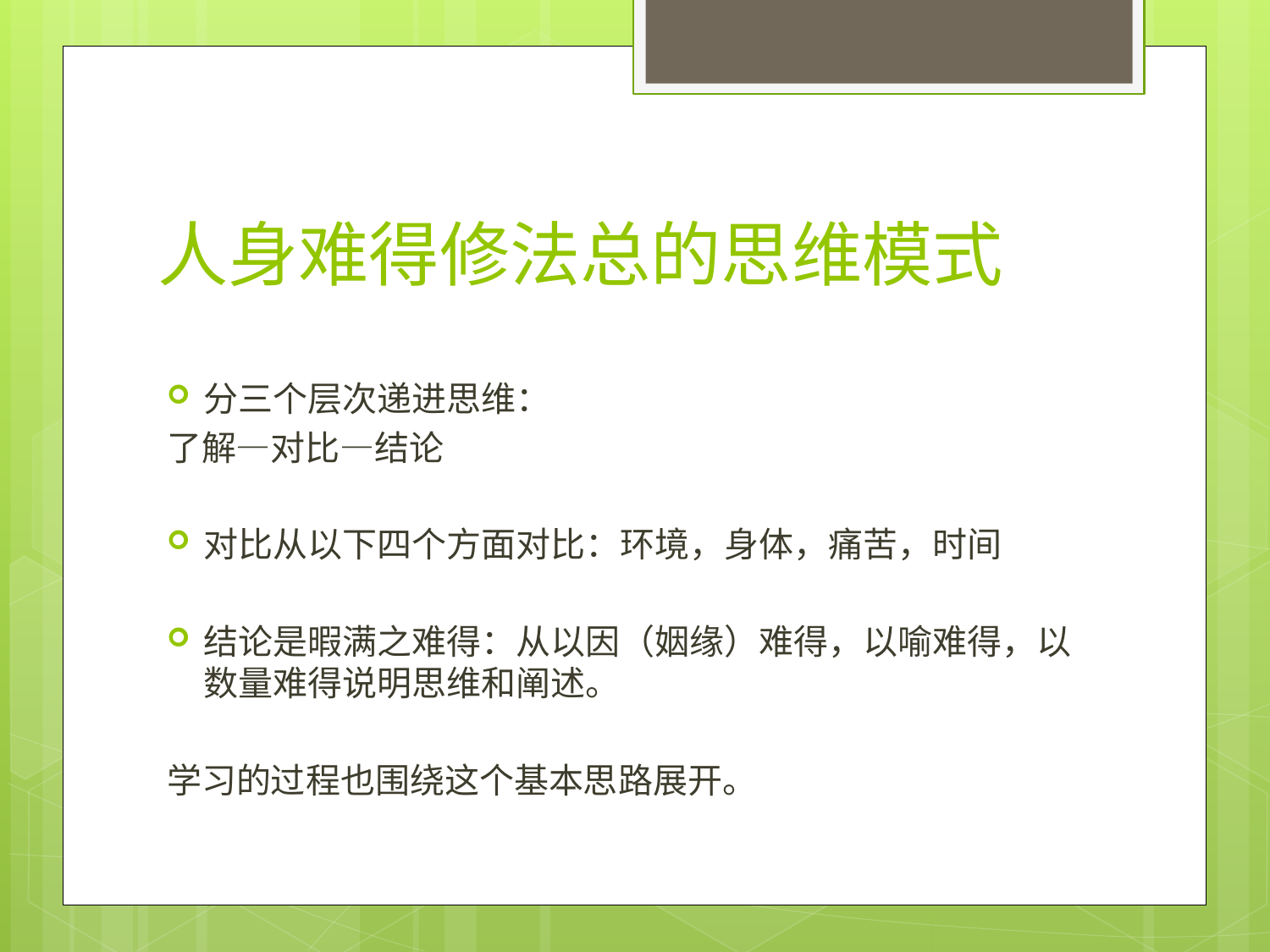

# 人身难得修法总的思维模式

分三个层次递进思维：
了解—对比—结论

对比从以下四个方面对比：环境，身体，痛苦，时间

结论是暇满之难得：从以因（姻缘）难得，以喻难得，以数量难得说明思维和阐述。

学习的过程也围绕这个基本思路展开。